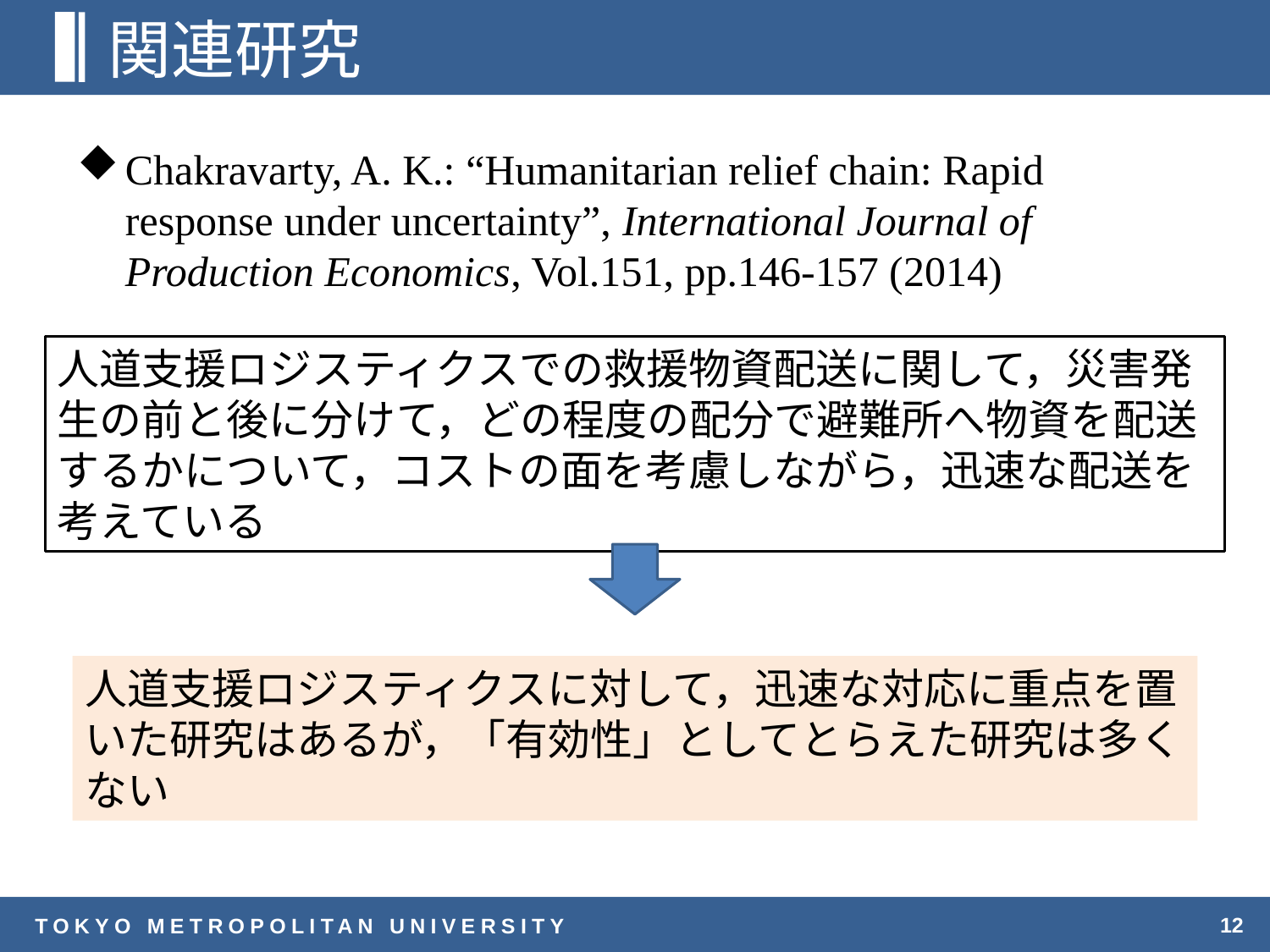

# 関連研究
Chakravarty, A. K.: “Humanitarian relief chain: Rapid response under uncertainty”, International Journal of Production Economics, Vol.151, pp.146-157 (2014)

人道支援ロジスティクスでの救援物資配送に関して，災害発生の前と後に分けて，どの程度の配分で避難所へ物資を配送するかについて，コストの面を考慮しながら，迅速な配送を考えている

人道支援ロジスティクスに対して，迅速な対応に重点を置いた研究はあるが，「有効性」としてとらえた研究は多くない